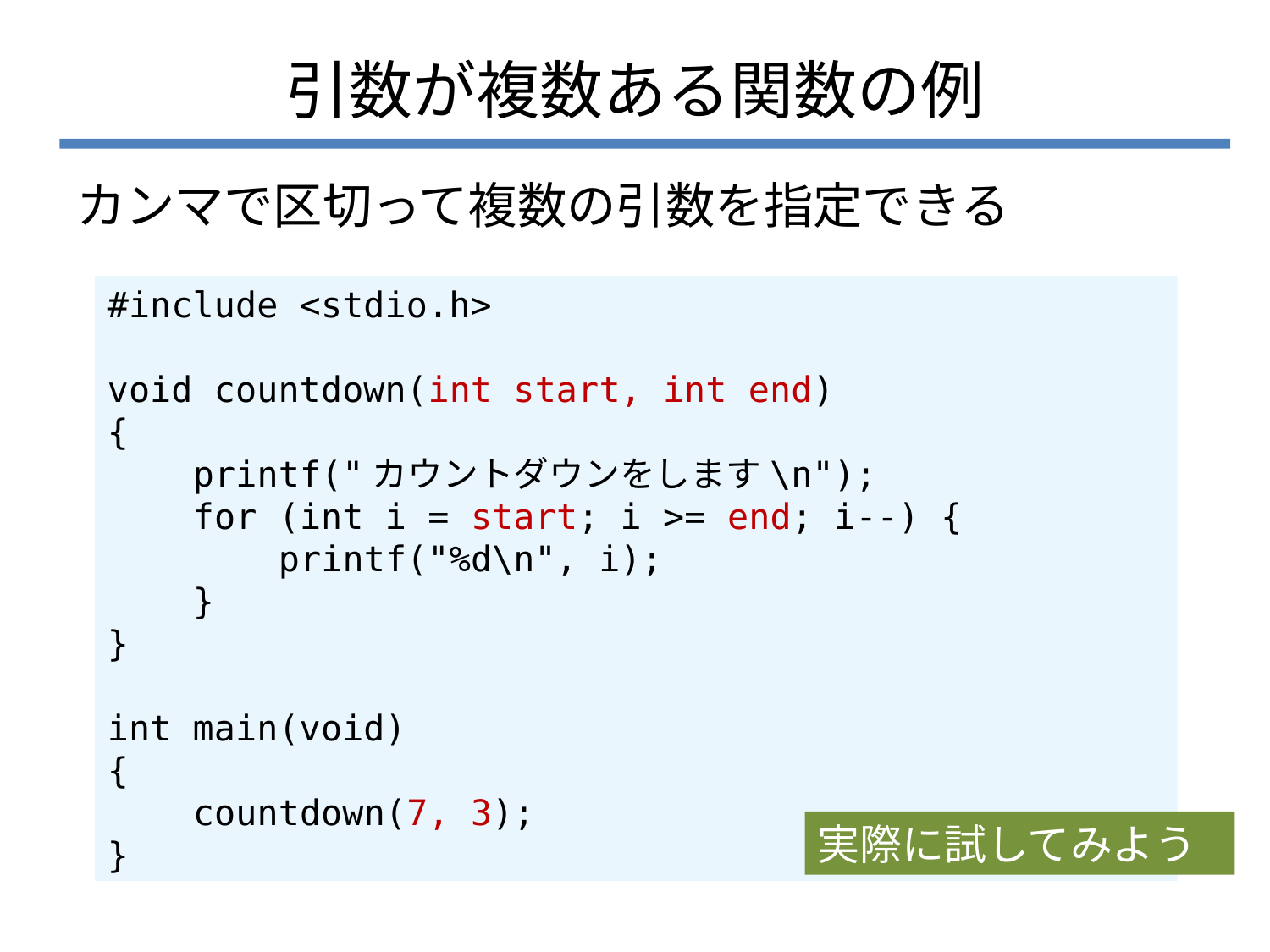

# 引数が複数ある関数の例
カンマで区切って複数の引数を指定できる
#include <stdio.h>

void countdown(int start, int end)
{
    printf("カウントダウンをします\n");
    for (int i = start; i >= end; i--) {
        printf("%d\n", i);
    }
}

int main(void)
{
    countdown(7, 3);
}
実際に試してみよう